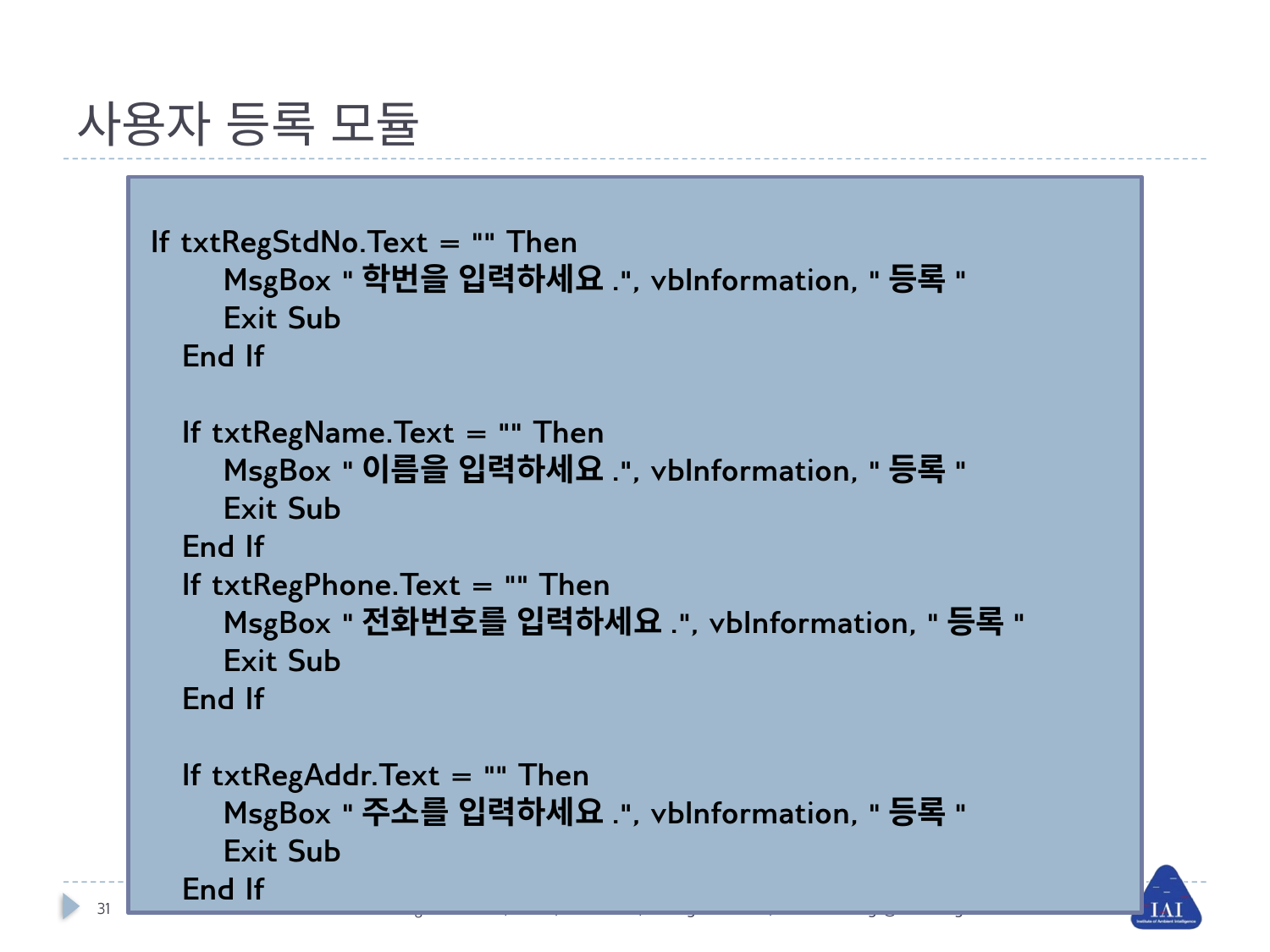

# 사용자 등록 모듈

 If txtRegStdNo.Text = "" Then
        MsgBox "학번을 입력하세요.", vbInformation, "등록"
        Exit Sub
    End If

    If txtRegName.Text = "" Then
        MsgBox "이름을 입력하세요.", vbInformation, "등록"
        Exit Sub
    End If
    If txtRegPhone.Text = "" Then
        MsgBox "전화번호를 입력하세요.", vbInformation, "등록"
        Exit Sub
    End If

    If txtRegAddr.Text = "" Then
        MsgBox "주소를 입력하세요.", vbInformation, "등록"
        Exit Sub
    End If